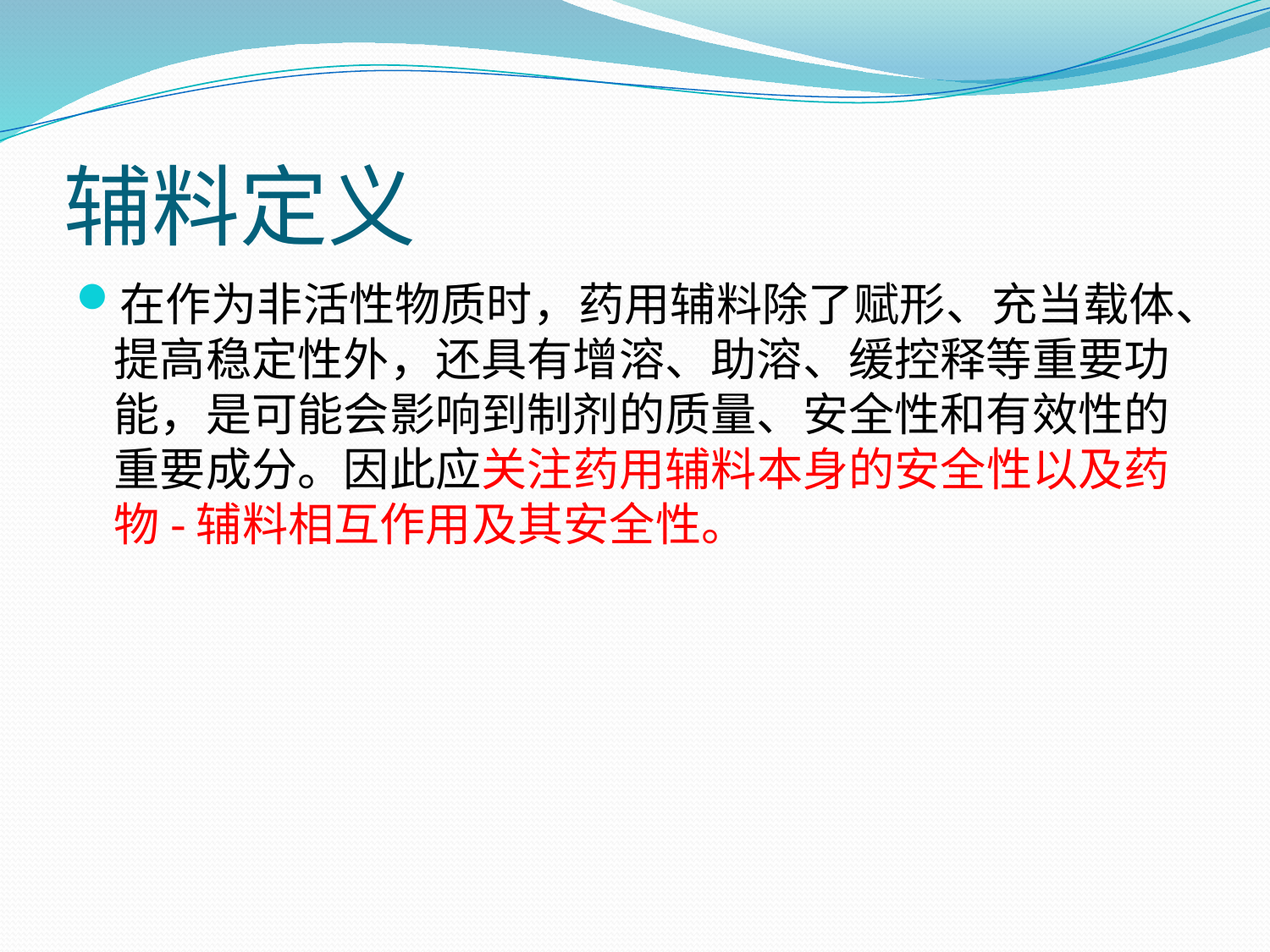

# 辅料定义
在作为非活性物质时，药用辅料除了赋形、充当载体、提高稳定性外，还具有增溶、助溶、缓控释等重要功能，是可能会影响到制剂的质量、安全性和有效性的重要成分。因此应关注药用辅料本身的安全性以及药物-辅料相互作用及其安全性。